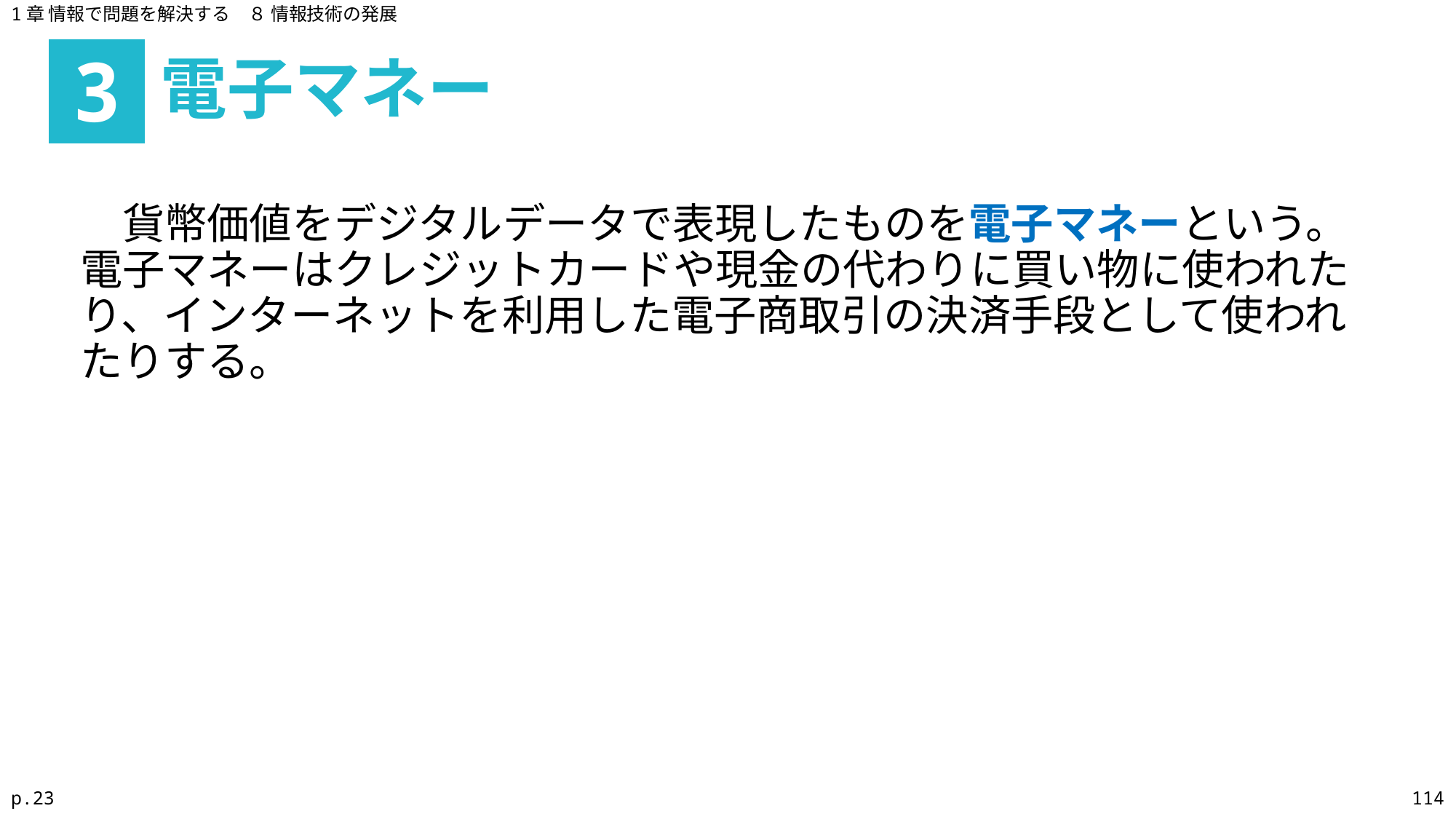

1章 情報で問題を解決する　８ 情報技術の発展
電子マネー
3
　貨幣価値をデジタルデータで表現したものを電子マネーという。電子マネーはクレジットカードや現金の代わりに買い物に使われたり、インターネットを利用した電子商取引の決済手段として使われたりする。
p.23
114